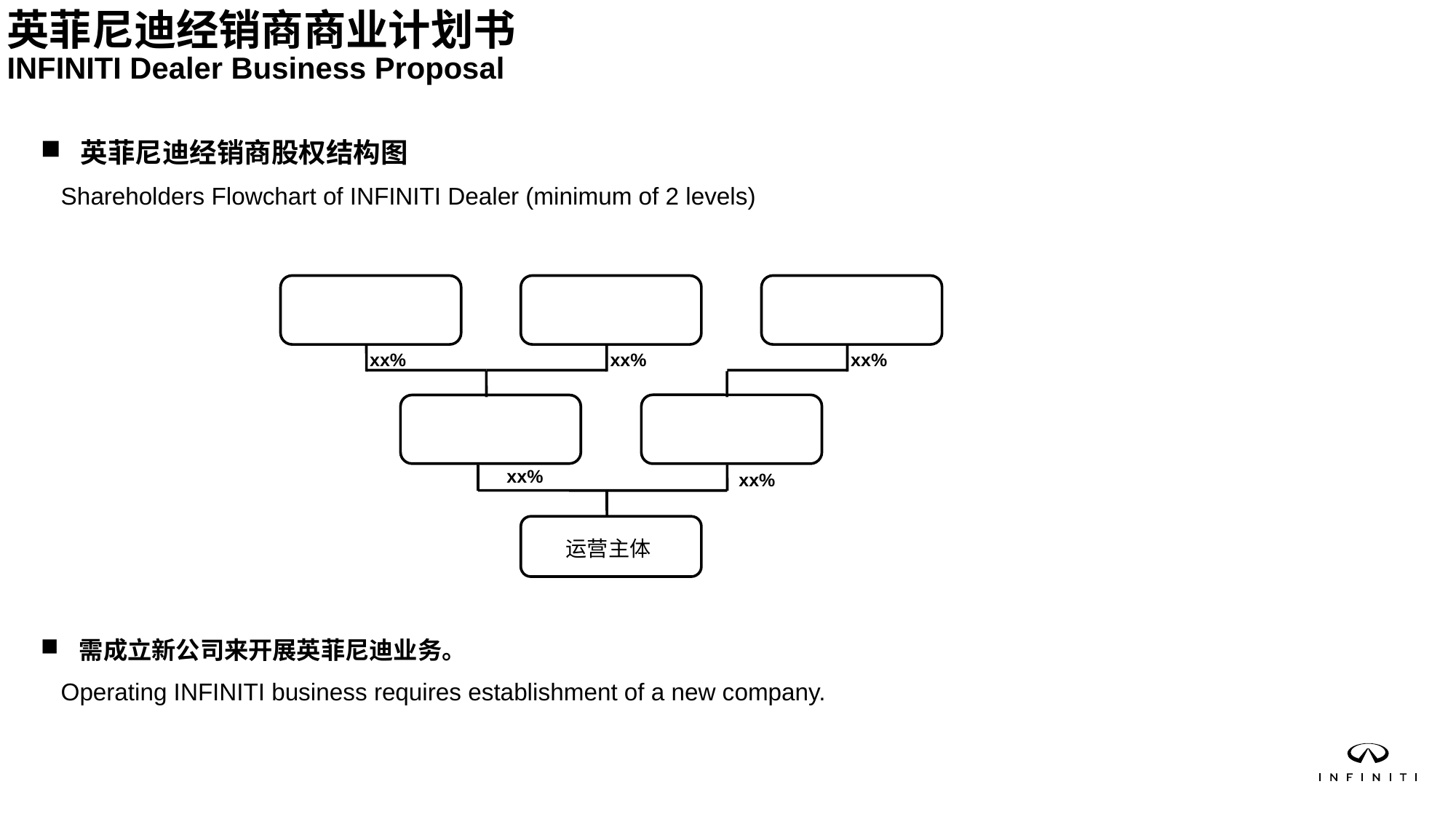

英菲尼迪经销商商业计划书
INFINITI Dealer Business Proposal
 英菲尼迪经销商股权结构图
   Shareholders Flowchart of INFINITI Dealer (minimum of 2 levels)

 需成立新公司来开展英菲尼迪业务。
   Operating INFINITI business requires establishment of a new company.

xx%
xx%
xx%

xx%

xx%

运营主体